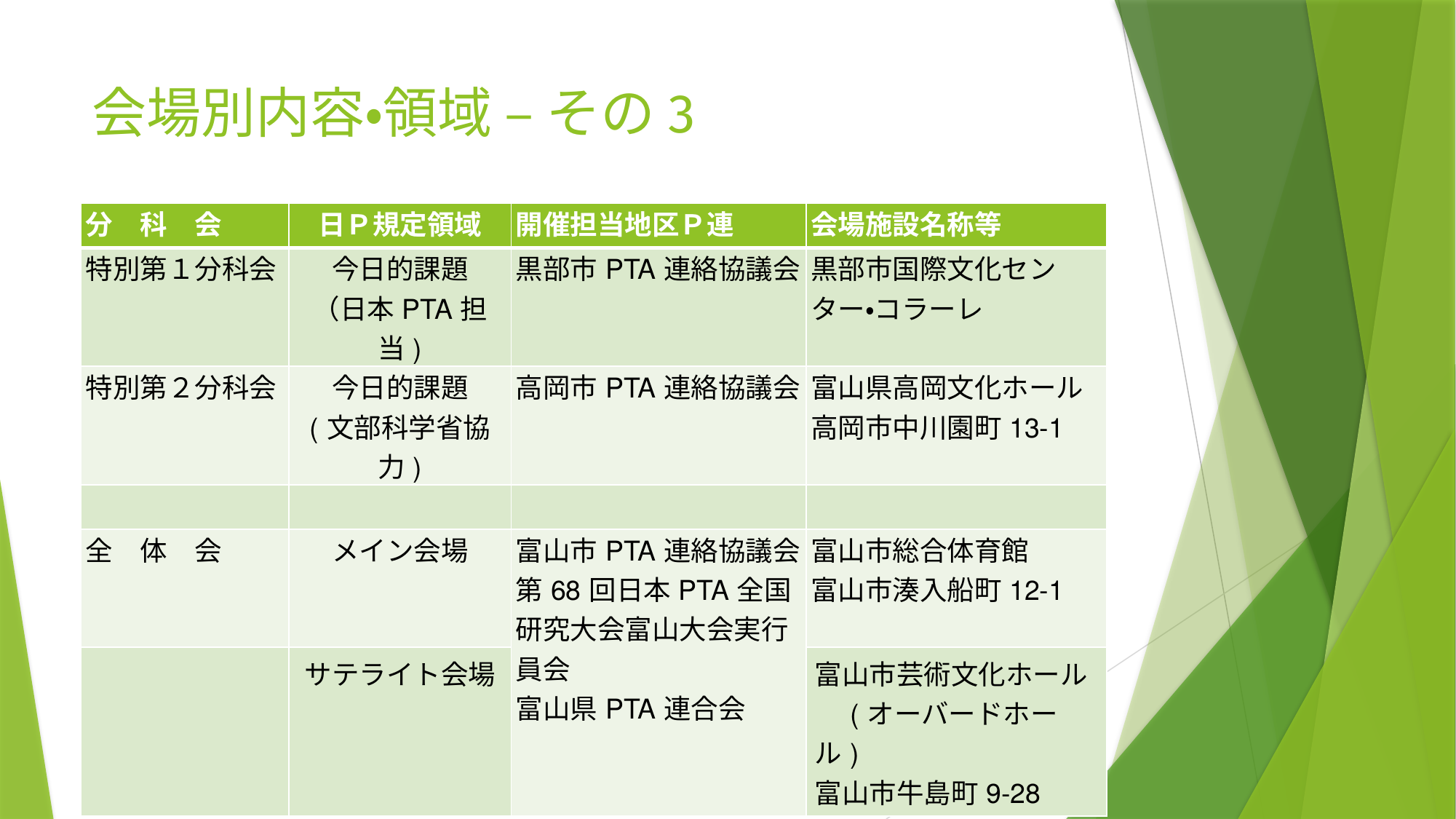

# 会場別内容・領域 – その3
| 分　科　会 | 日Ｐ規定領域 | 開催担当地区Ｐ連 | 会場施設名称等 |
| --- | --- | --- | --- |
| 特別第１分科会 | 今日的課題 （日本PTA担当) | 黒部市PTA連絡協議会 | 黒部市国際文化センター・コラーレ |
| 特別第２分科会 | 今日的課題 (文部科学省協力) | 高岡市PTA連絡協議会 | 富山県高岡文化ホール 高岡市中川園町13-1 |
|  |  |  |  |
| 全　体　会 | メイン会場 | 富山市PTA連絡協議会 第68回日本PTA全国研究大会富山大会実行員会 富山県PTA連合会 | 富山市総合体育館 富山市湊入船町12-1 |
|  | サテライト会場 |  | 富山市芸術文化ホール 　(オーバードホール) 富山市牛島町9-28 |